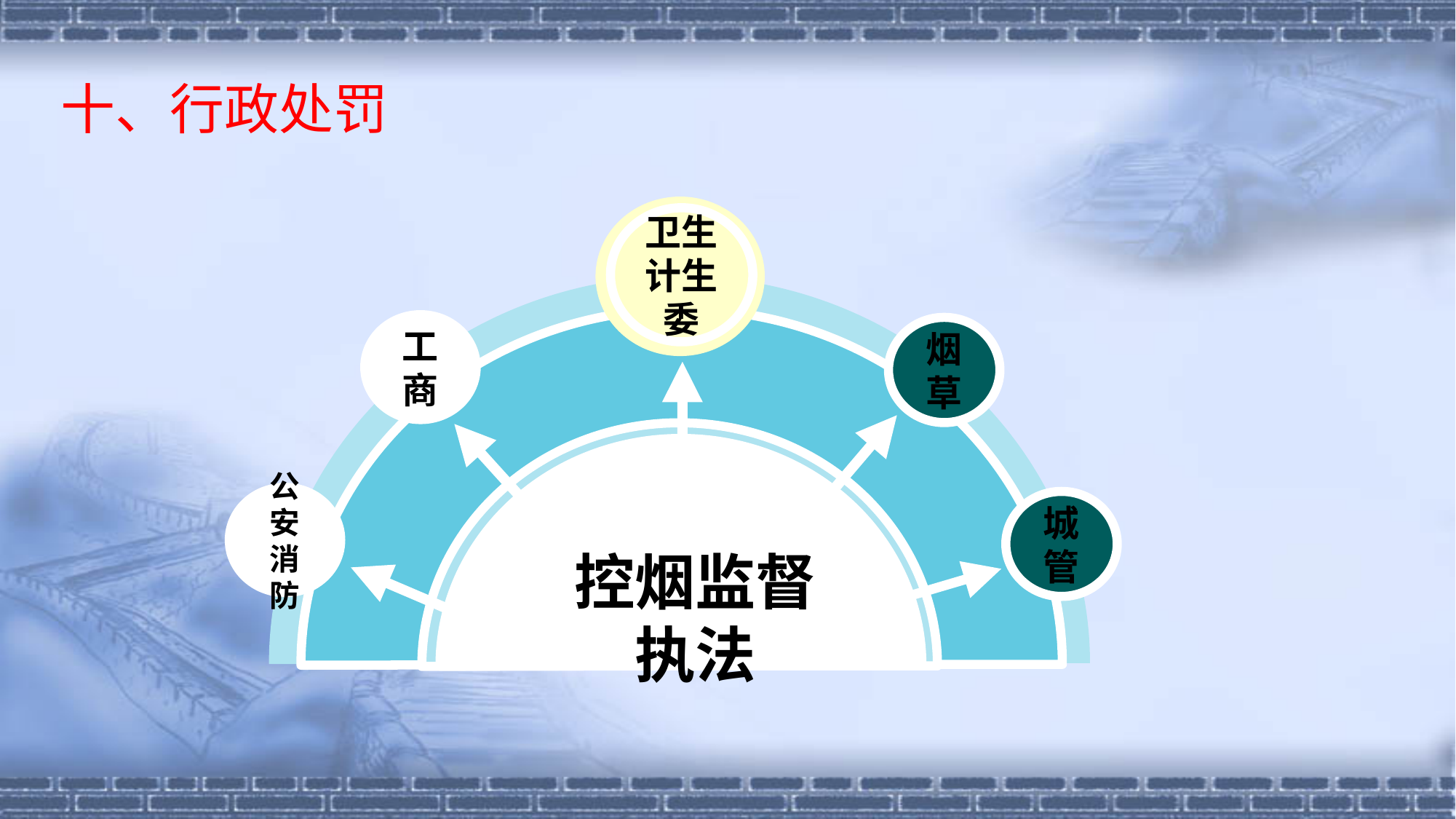

十、行政处罚

卫生计生委

工商
烟草

公安
消防
城管

控烟监督
执法